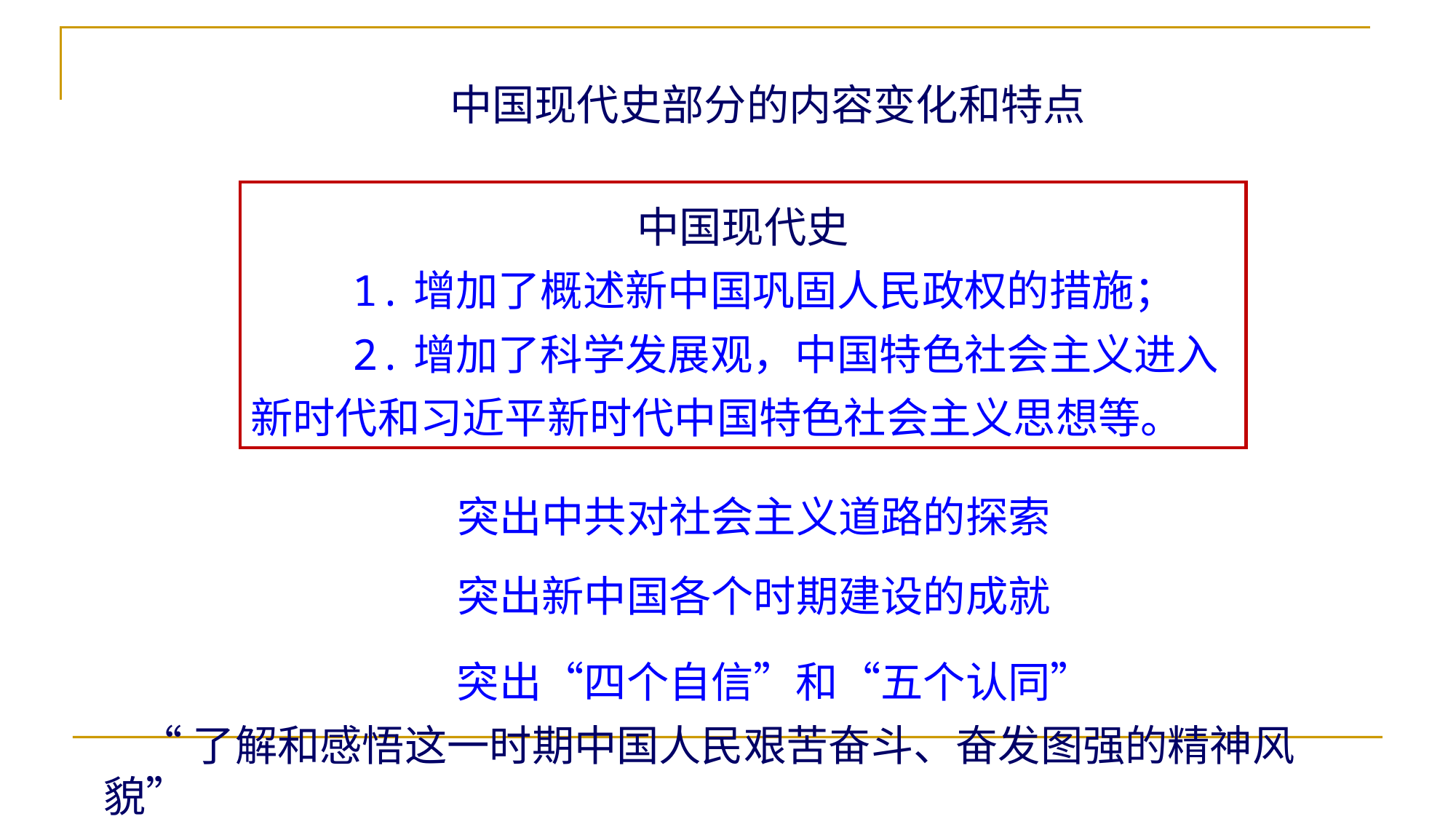

中国现代史部分的内容变化和特点
中国现代史
    1.增加了概述新中国巩固人民政权的措施；
    2.增加了科学发展观，中国特色社会主义进入新时代和习近平新时代中国特色社会主义思想等。
突出中共对社会主义道路的探索
突出新中国各个时期建设的成就
突出“四个自信”和“五个认同”
“了解和感悟这一时期中国人民艰苦奋斗、奋发图强的精神风貌”